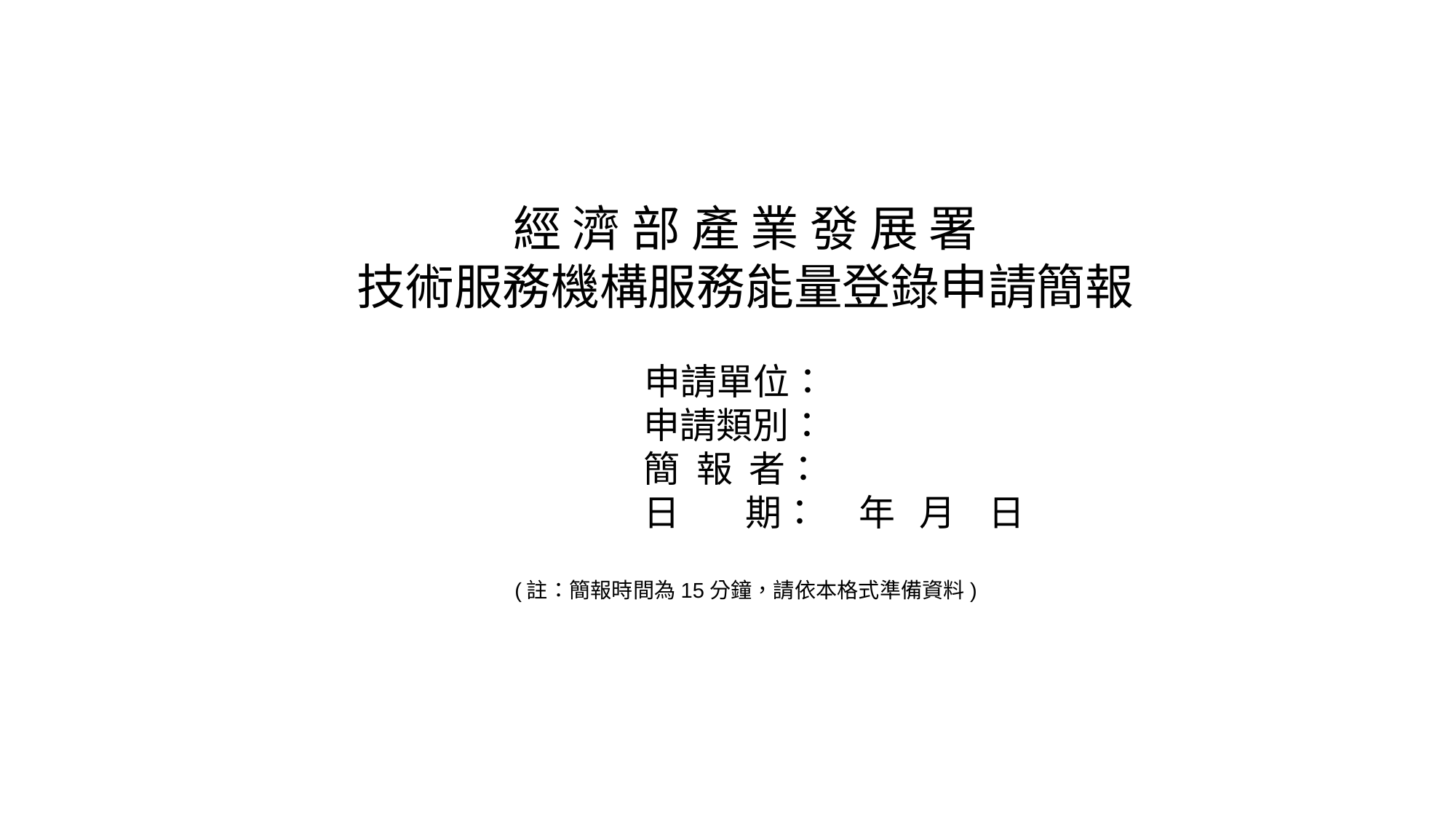

經 濟 部 產 業 發 展 署
技術服務機構服務能量登錄申請簡報

申請單位：
申請類別：
簡  報  者：
日        期：     年   月    日

(註：簡報時間為15分鐘，請依本格式準備資料)